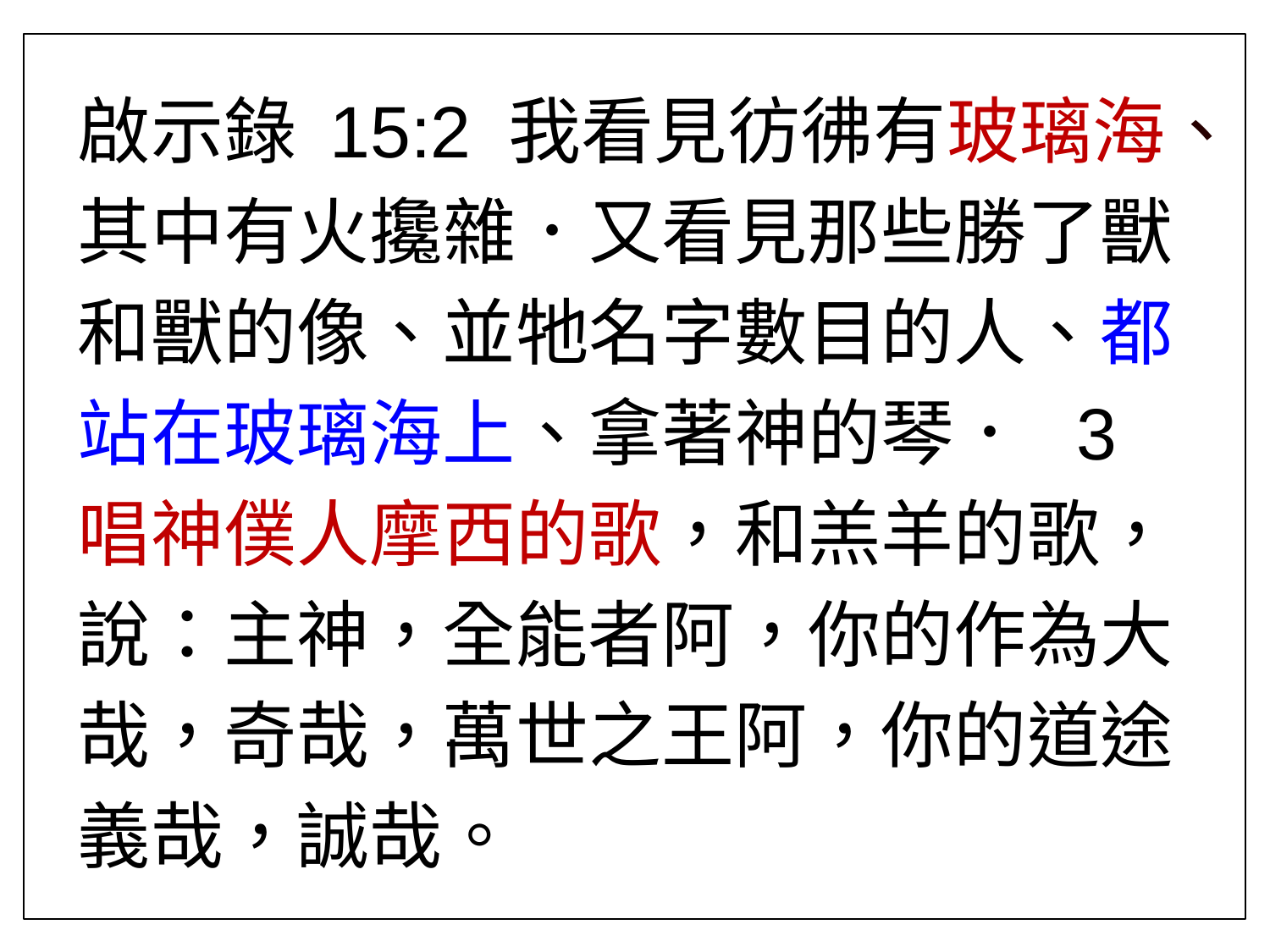

啟示錄 15:2 我看見彷彿有玻璃海、其中有火攙雜．又看見那些勝了獸和獸的像、並牠名字數目的人、都站在玻璃海上、拿著神的琴．  3 唱神僕人摩西的歌，和羔羊的歌，說：主神，全能者阿，你的作為大哉，奇哉，萬世之王阿，你的道途義哉，誠哉。